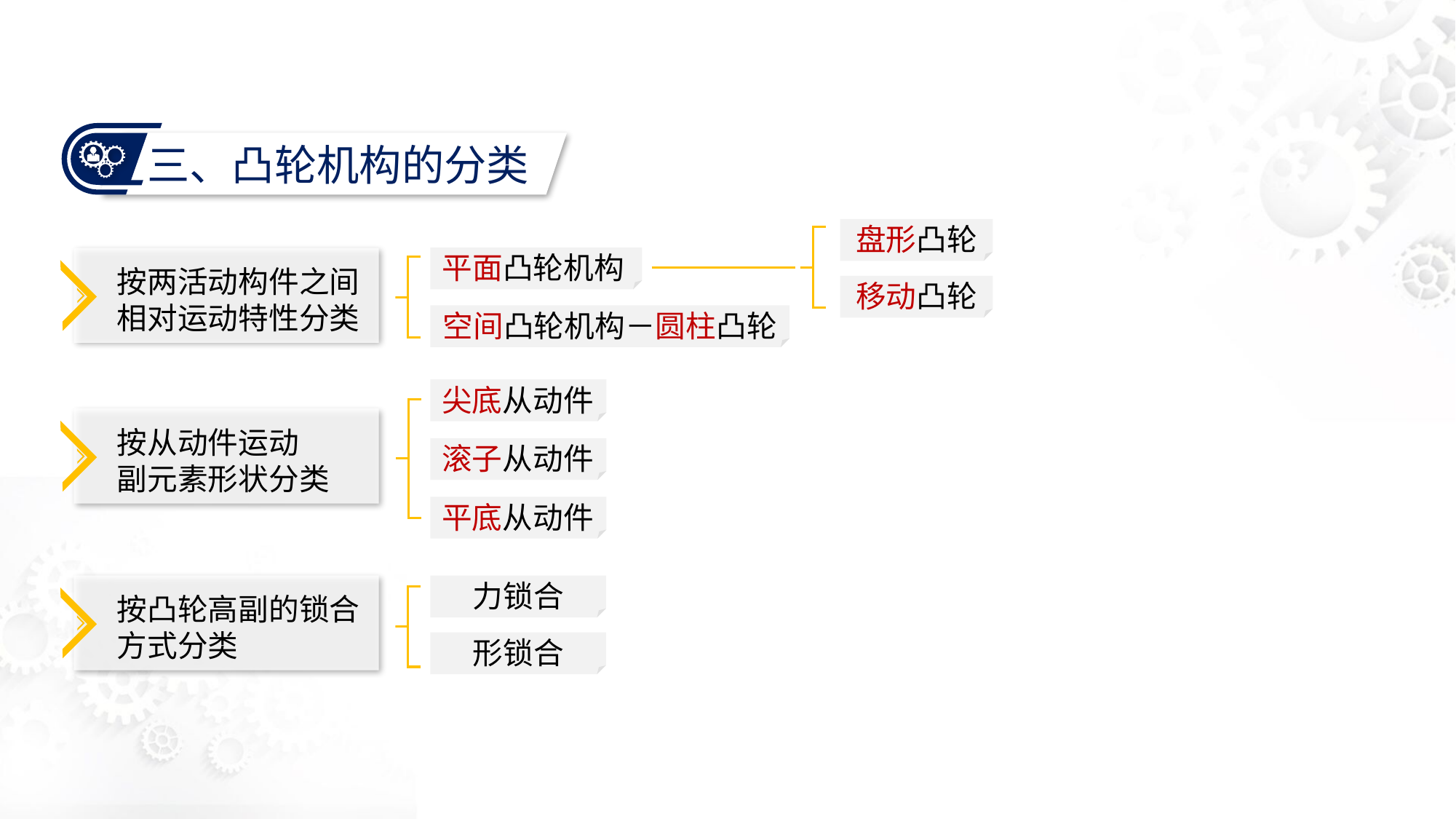

三、凸轮机构的分类

盘形凸轮

平面凸轮机构

按两活动构件之间相对运动特性分类
移动凸轮

空间凸轮机构－圆柱凸轮

尖底从动件

按从动件运动
副元素形状分类
滚子从动件

平底从动件

力锁合

按凸轮高副的锁合方式分类

形锁合